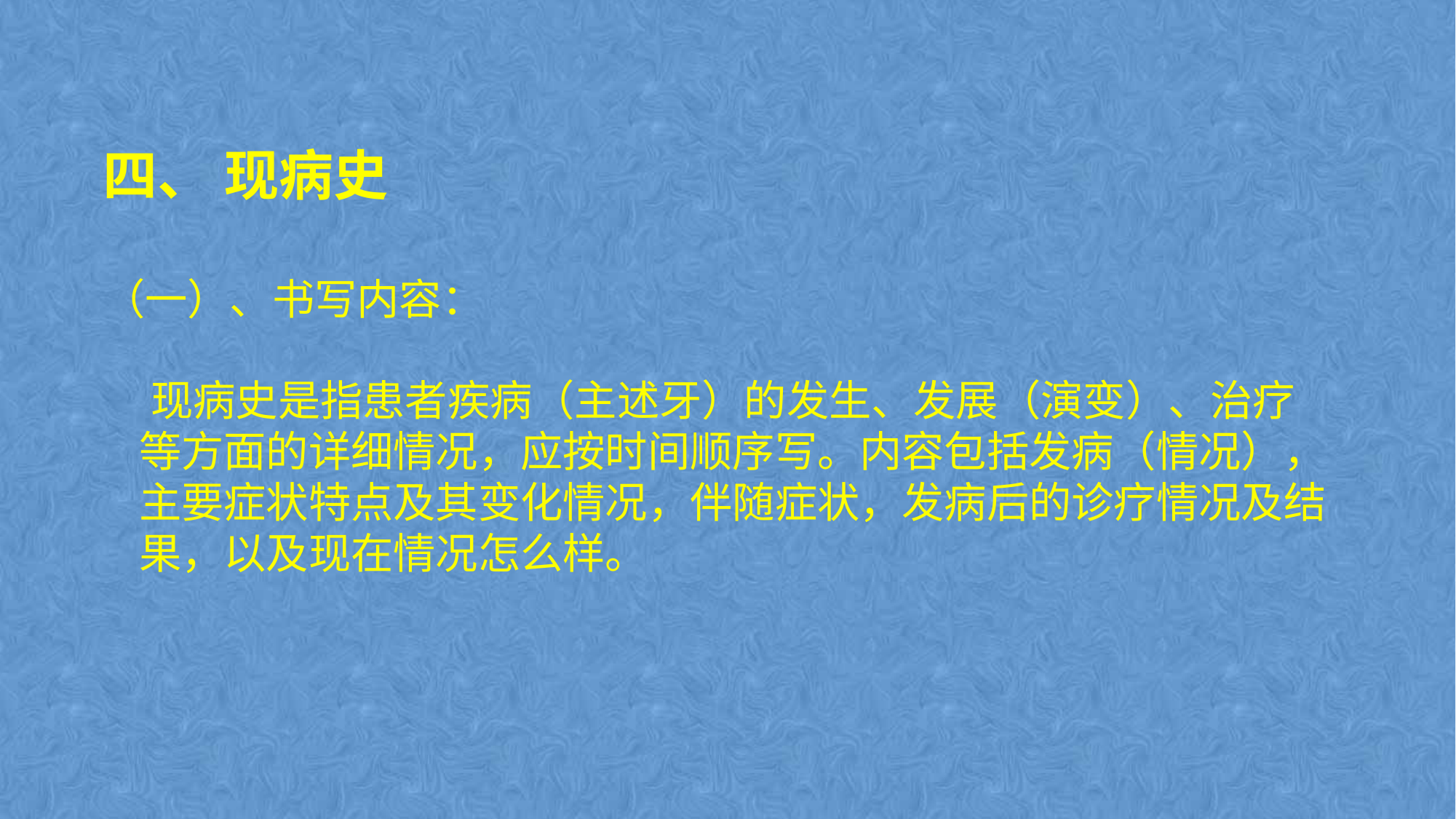

四、 现病史

（一）、书写内容：

    现病史是指患者疾病（主述牙）的发生、发展（演变）、治疗等方面的详细情况，应按时间顺序写。内容包括发病（情况），主要症状特点及其变化情况，伴随症状，发病后的诊疗情况及结果，以及现在情况怎么样。